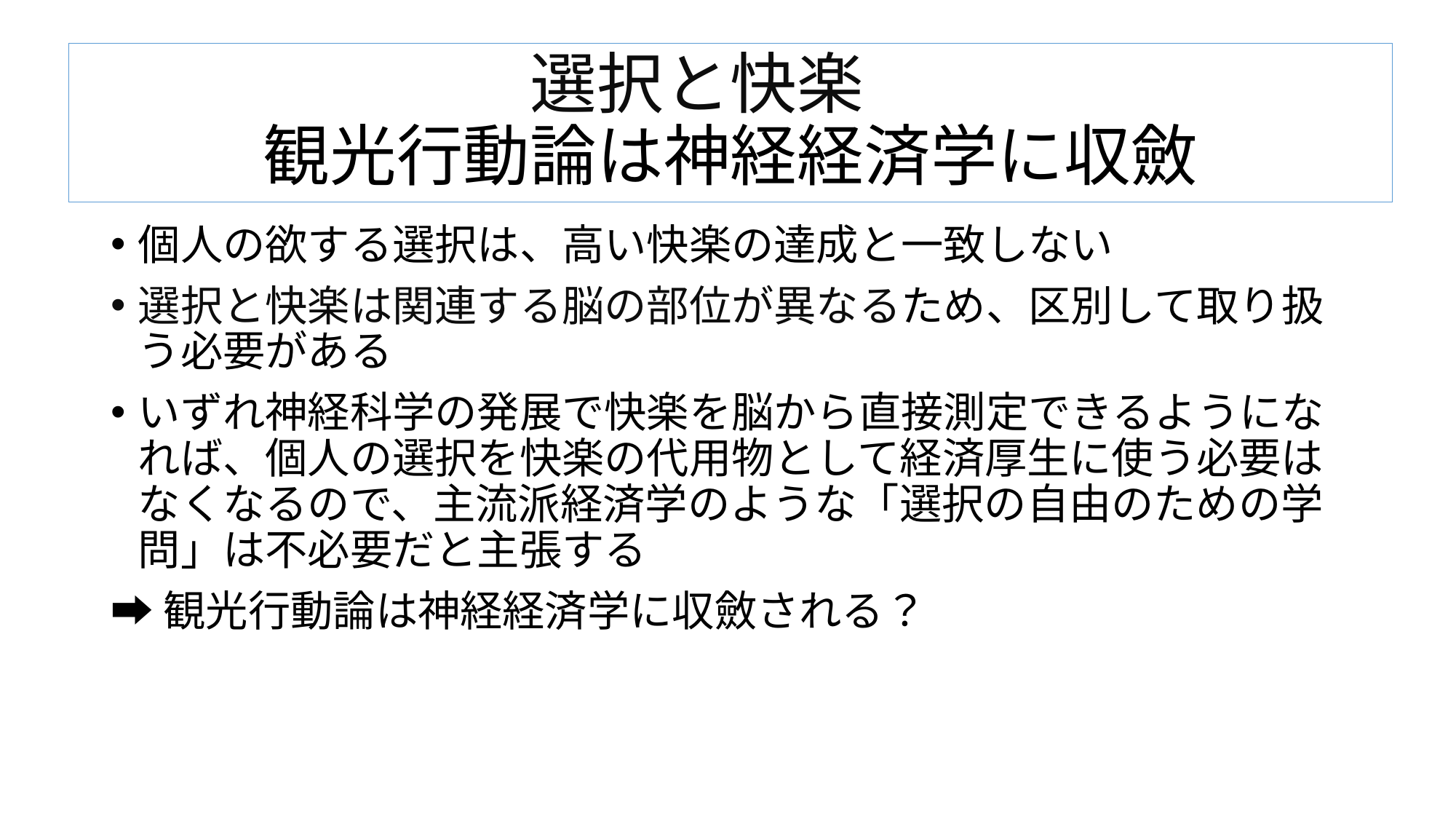

# 選択と快楽　 観光行動論は神経経済学に収斂
個人の欲する選択は、高い快楽の達成と一致しない
選択と快楽は関連する脳の部位が異なるため、区別して取り扱う必要がある
いずれ神経科学の発展で快楽を脳から直接測定できるようになれば、個人の選択を快楽の代用物として経済厚生に使う必要はなくなるので、主流派経済学のような「選択の自由のための学問」は不必要だと主張する
➡観光行動論は神経経済学に収斂される？